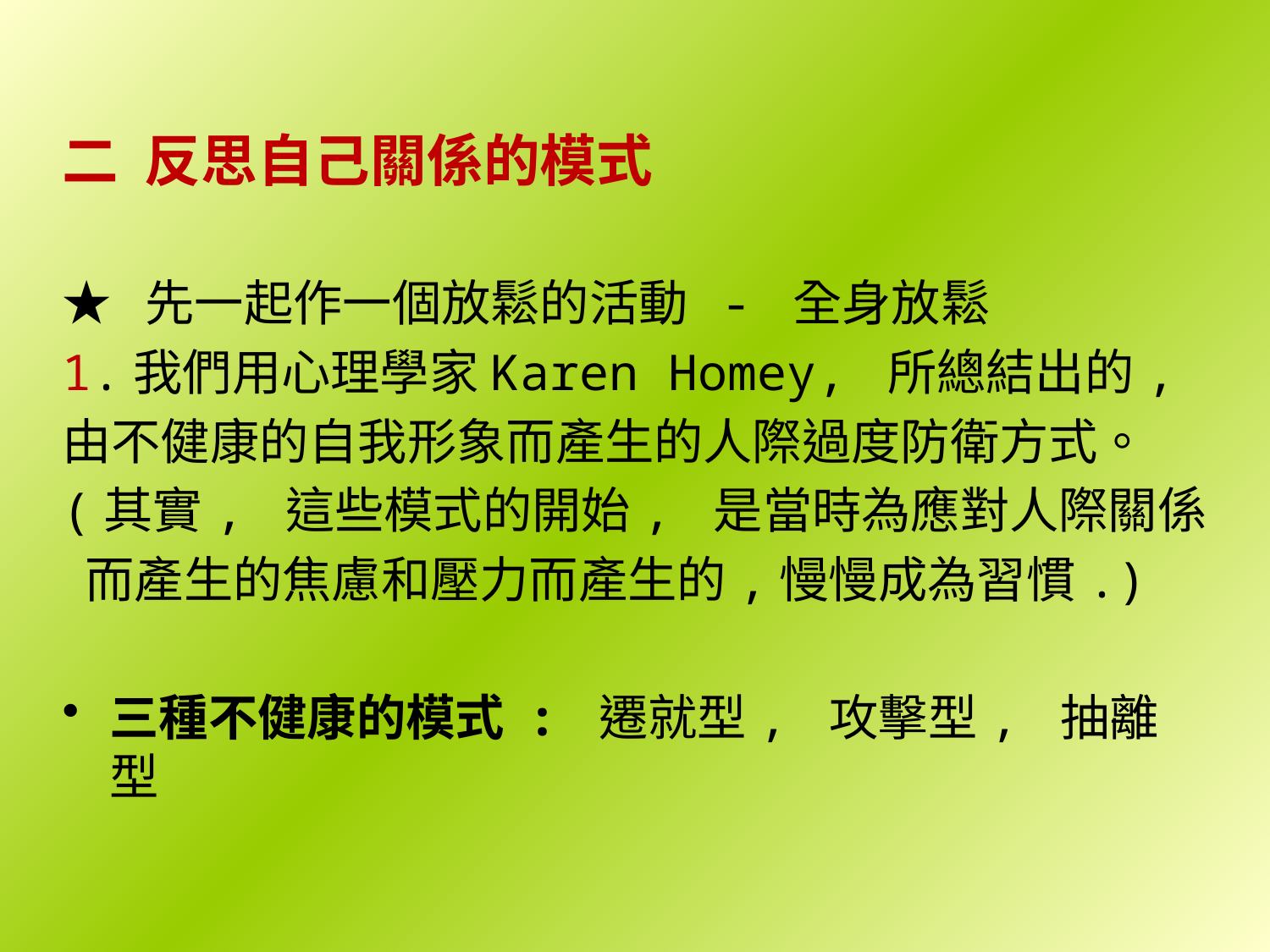

二  反思自己關係的模式

★  先一起作一個放鬆的活動  - 全身放鬆
1.我們用心理學家Karen Homey, 所總結出的,
由不健康的自我形象而產生的人際過度防衛方式。
(其實, 這些模式的開始, 是當時為應對人際關係
 而產生的焦慮和壓力而產生的,慢慢成為習慣.)

三種不健康的模式 : 遷就型, 攻擊型, 抽離型